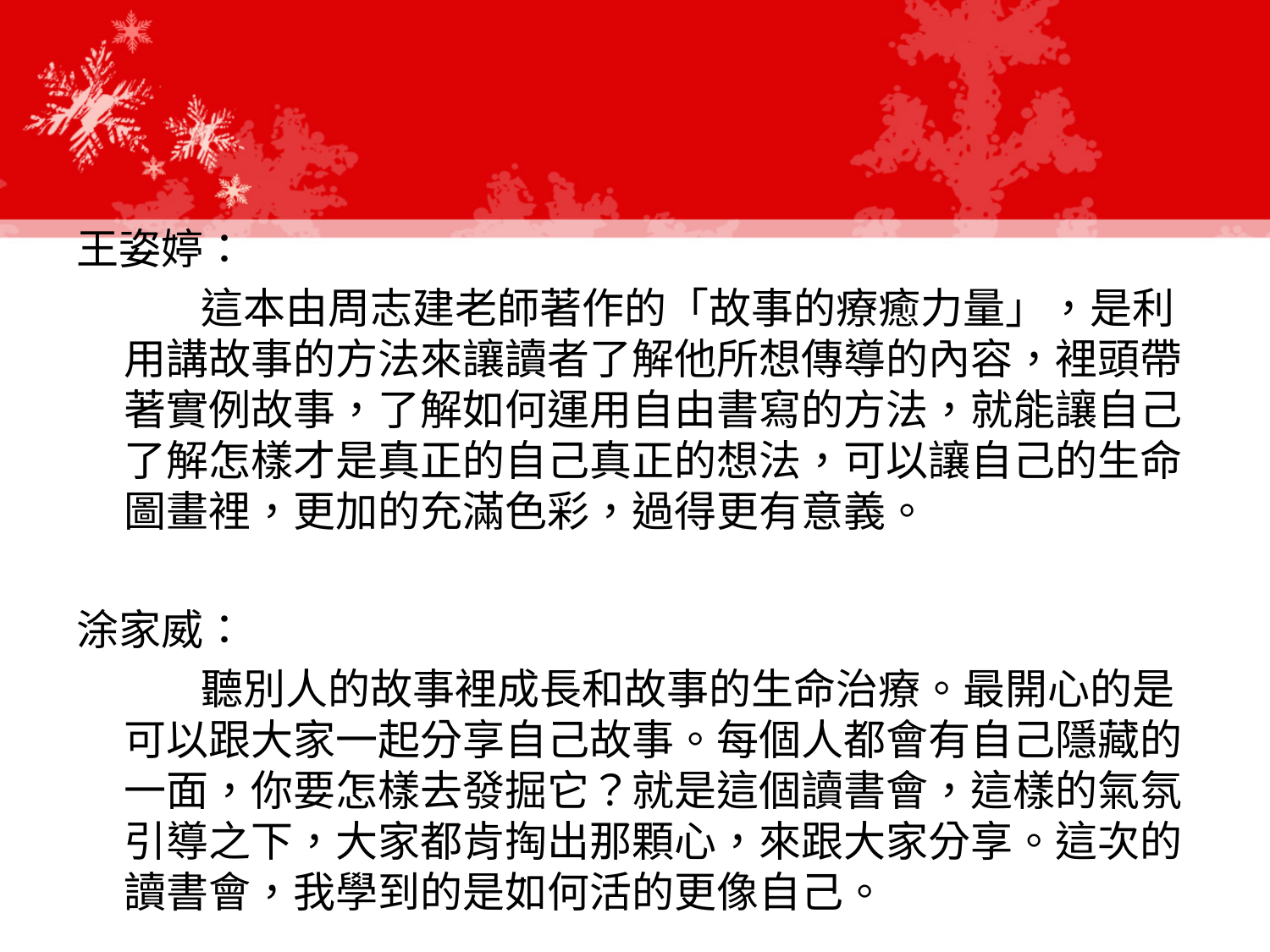

#
王姿婷：
            這本由周志建老師著作的「故事的療癒力量」，是利用講故事的方法來讓讀者了解他所想傳導的內容，裡頭帶著實例故事，了解如何運用自由書寫的方法，就能讓自己了解怎樣才是真正的自己真正的想法，可以讓自己的生命圖畫裡，更加的充滿色彩，過得更有意義。

涂家威：
            聽別人的故事裡成長和故事的生命治療。最開心的是可以跟大家一起分享自己故事。每個人都會有自己隱藏的一面，你要怎樣去發掘它？就是這個讀書會，這樣的氣氛引導之下，大家都肯掏出那顆心，來跟大家分享。這次的讀書會，我學到的是如何活的更像自己。